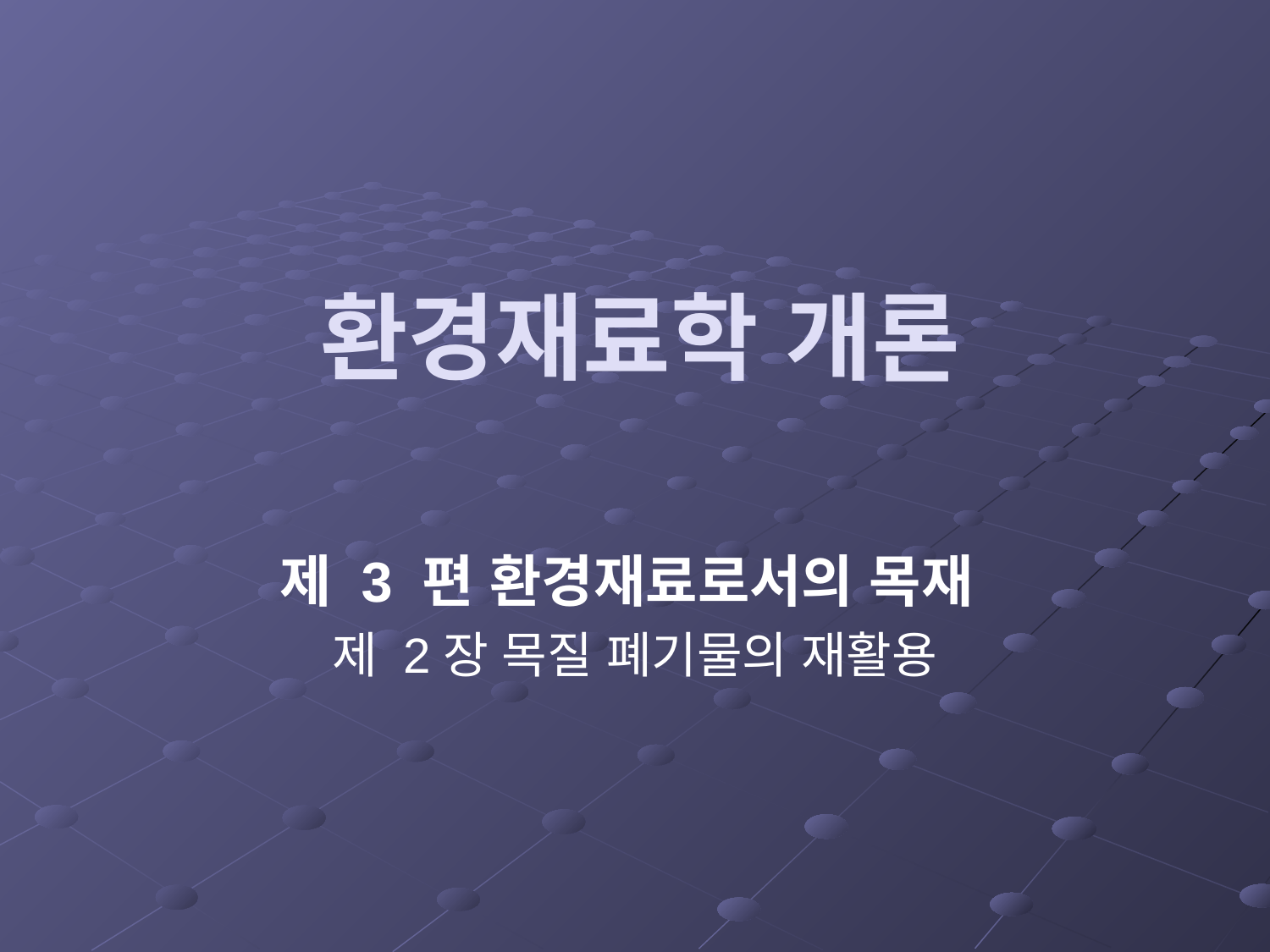

# 환경재료학 개론
제 3 편 환경재료로서의 목재
제 2장 목질 폐기물의 재활용